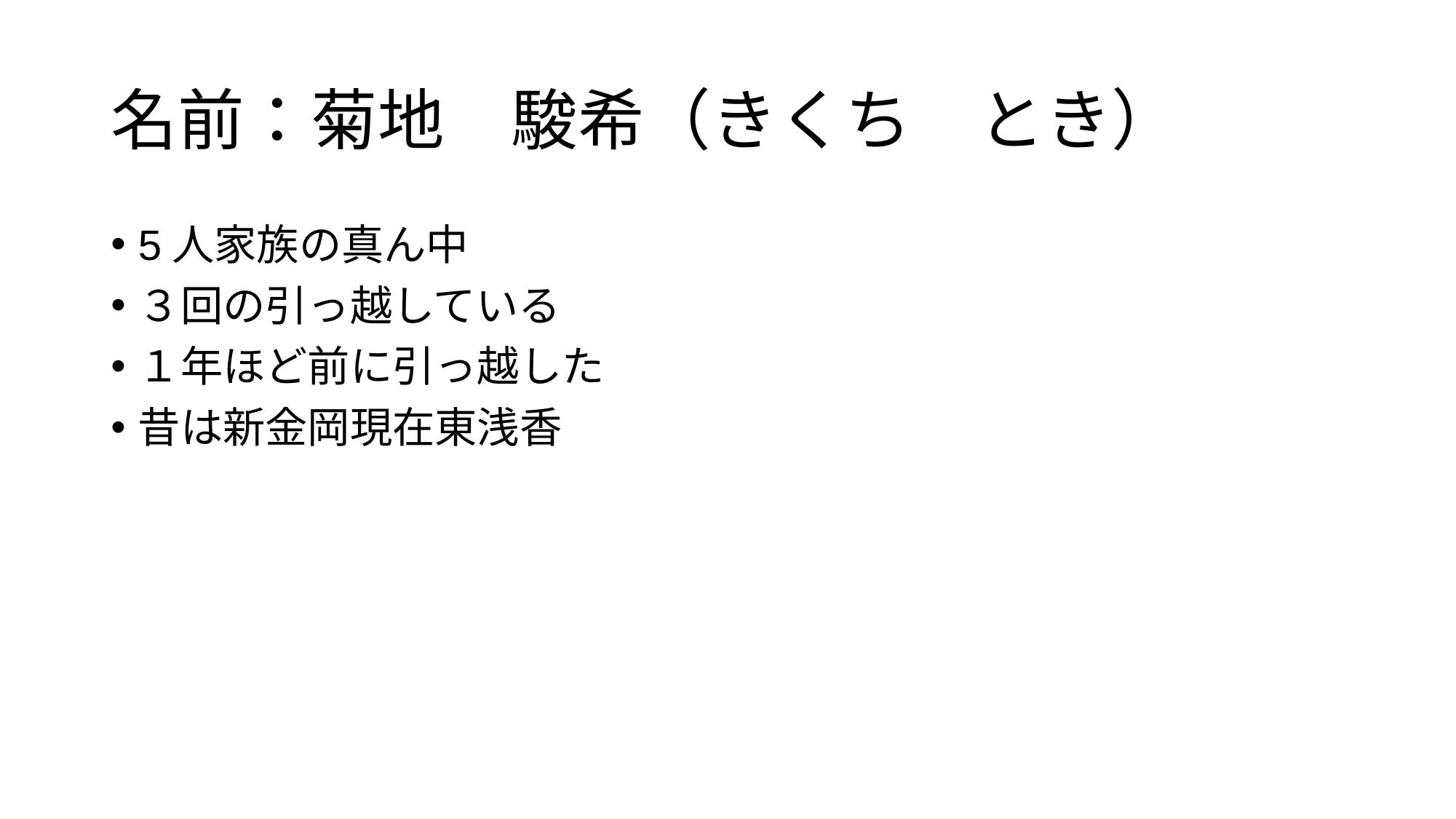

# 名前：菊地　駿希（きくち　とき）
5人家族の真ん中
３回の引っ越している
１年ほど前に引っ越した
昔は新金岡現在東浅香